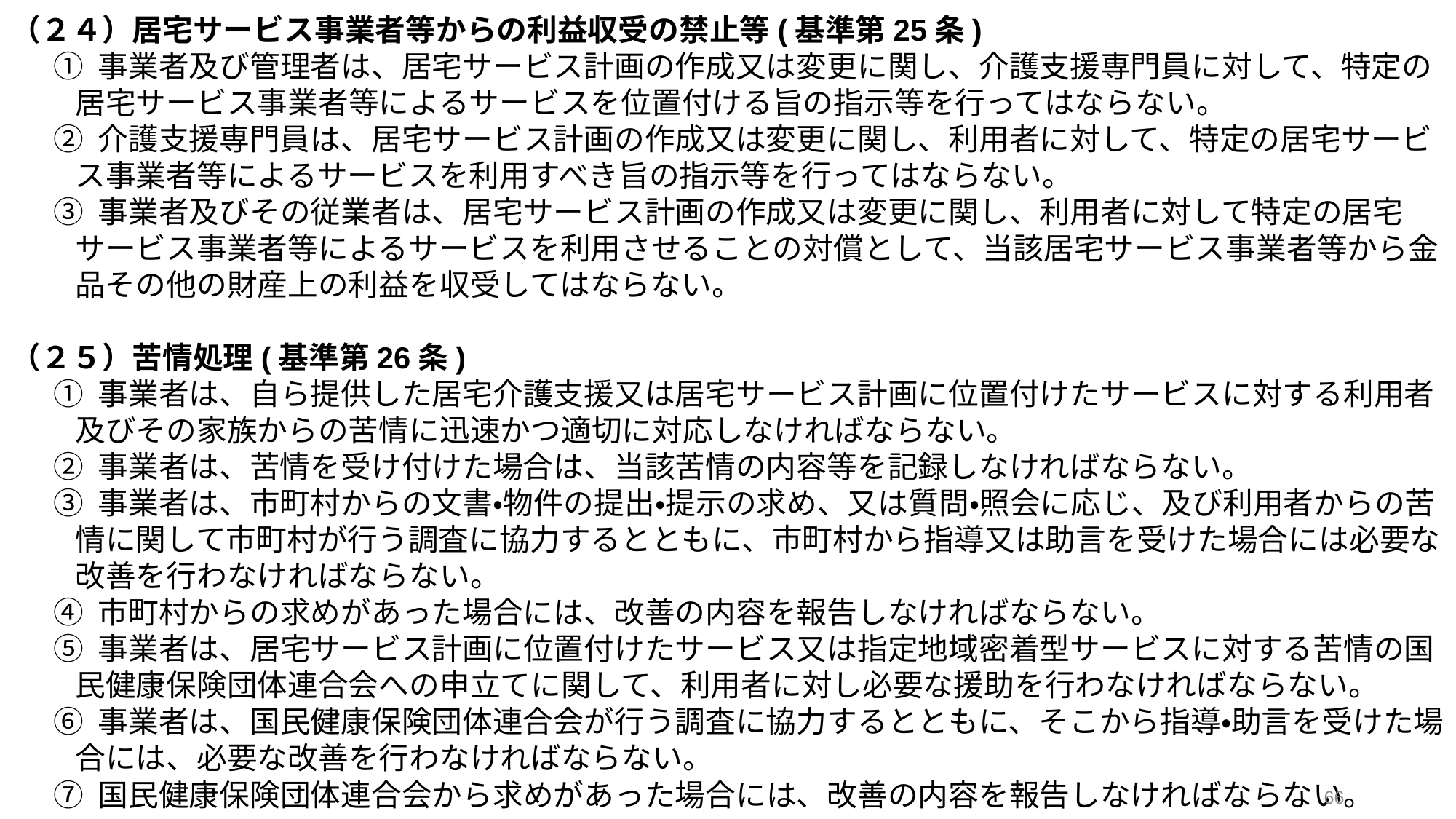

（２４）居宅サービス事業者等からの利益収受の禁止等(基準第25条)
① 事業者及び管理者は、居宅サービス計画の作成又は変更に関し、介護支援専門員に対して、特定の居宅サービス事業者等によるサービスを位置付ける旨の指示等を行ってはならない。
② 介護支援専門員は、居宅サービス計画の作成又は変更に関し、利用者に対して、特定の居宅サービス事業者等によるサービスを利用すべき旨の指示等を行ってはならない。
③ 事業者及びその従業者は、居宅サービス計画の作成又は変更に関し、利用者に対して特定の居宅サービス事業者等によるサービスを利用させることの対償として、当該居宅サービス事業者等から金品その他の財産上の利益を収受してはならない。

（２５）苦情処理(基準第26条)
① 事業者は、自ら提供した居宅介護支援又は居宅サービス計画に位置付けたサービスに対する利用者及びその家族からの苦情に迅速かつ適切に対応しなければならない。
② 事業者は、苦情を受け付けた場合は、当該苦情の内容等を記録しなければならない。
③ 事業者は、市町村からの文書・物件の提出・提示の求め、又は質問・照会に応じ、及び利用者からの苦情に関して市町村が行う調査に協力するとともに、市町村から指導又は助言を受けた場合には必要な改善を行わなければならない。
④ 市町村からの求めがあった場合には、改善の内容を報告しなければならない。
⑤ 事業者は、居宅サービス計画に位置付けたサービス又は指定地域密着型サービスに対する苦情の国民健康保険団体連合会への申立てに関して、利用者に対し必要な援助を行わなければならない。
⑥ 事業者は、国民健康保険団体連合会が行う調査に協力するとともに、そこから指導・助言を受けた場合には、必要な改善を行わなければならない。
⑦ 国民健康保険団体連合会から求めがあった場合には、改善の内容を報告しなければならない。
66